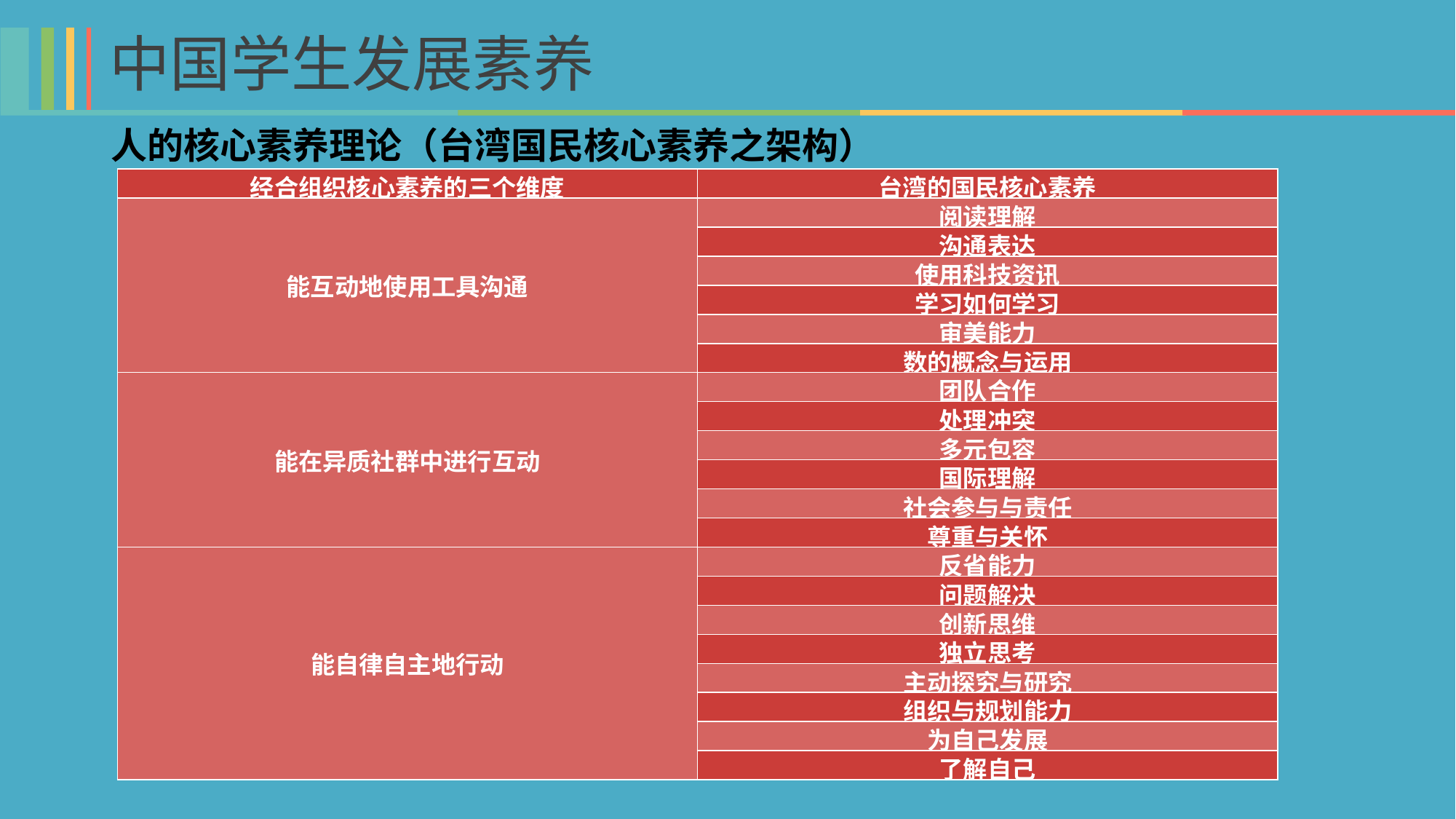

中国学生发展素养

人的核心素养理论（台湾国民核心素养之架构）
| 经合组织核心素养的三个维度 | 台湾的国民核心素养 |
| --- | --- |
| 能互动地使用工具沟通 | 阅读理解 |
|  | 沟通表达 |
|  | 使用科技资讯 |
|  | 学习如何学习 |
|  | 审美能力 |
|  | 数的概念与运用 |
| 能在异质社群中进行互动 | 团队合作 |
|  | 处理冲突 |
|  | 多元包容 |
|  | 国际理解 |
|  | 社会参与与责任 |
|  | 尊重与关怀 |
| 能自律自主地行动 | 反省能力 |
|  | 问题解决 |
|  | 创新思维 |
|  | 独立思考 |
|  | 主动探究与研究 |
|  | 组织与规划能力 |
|  | 为自己发展 |
|  | 了解自己 |